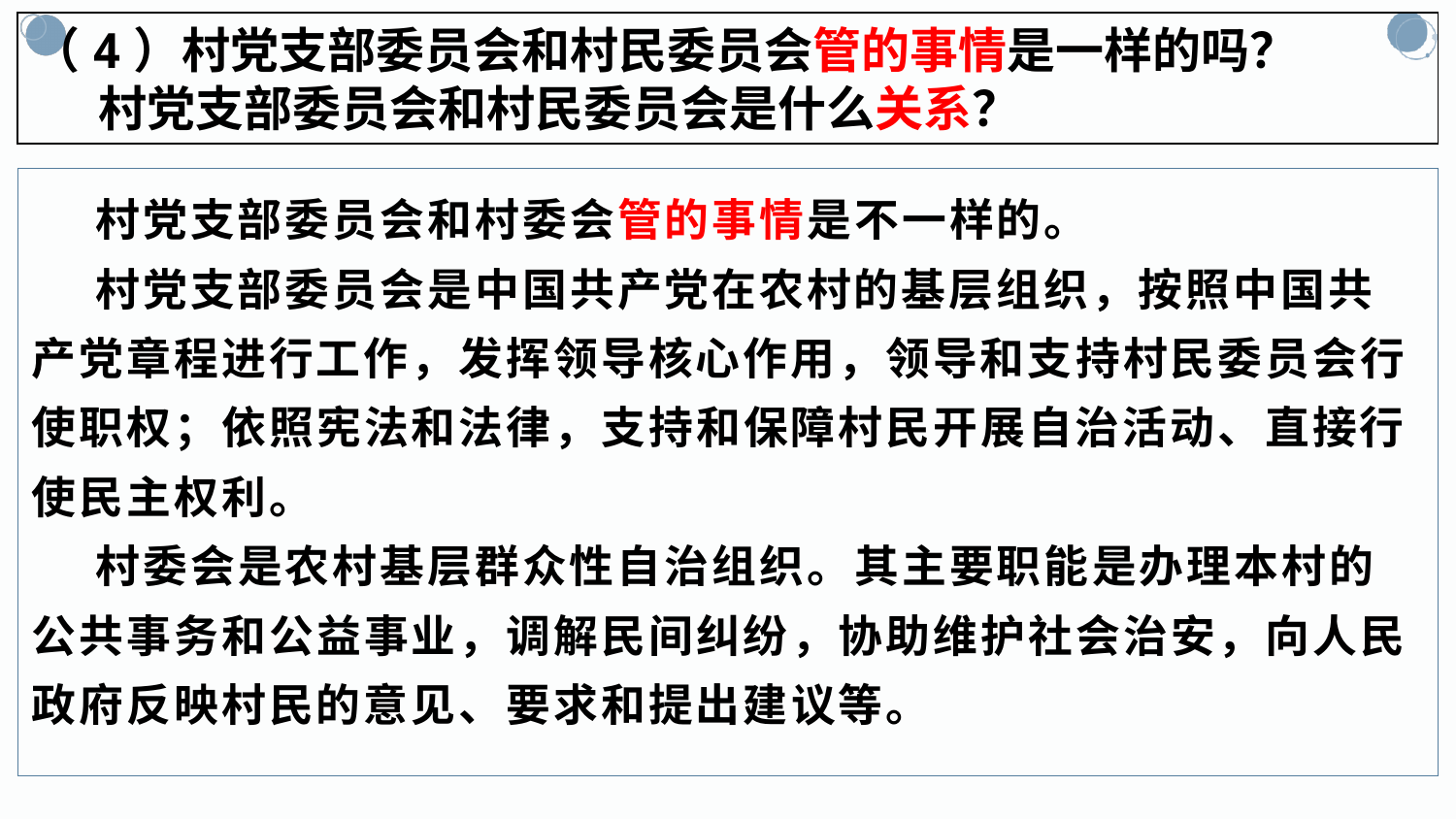

（4）村党支部委员会和村民委员会管的事情是一样的吗？
     村党支部委员会和村民委员会是什么关系？
    村党支部委员会和村委会管的事情是不一样的。
    村党支部委员会是中国共产党在农村的基层组织，按照中国共产党章程进行工作，发挥领导核心作用，领导和支持村民委员会行使职权；依照宪法和法律，支持和保障村民开展自治活动、直接行使民主权利。
    村委会是农村基层群众性自治组织。其主要职能是办理本村的公共事务和公益事业，调解民间纠纷，协助维护社会治安，向人民政府反映村民的意见、要求和提出建议等。